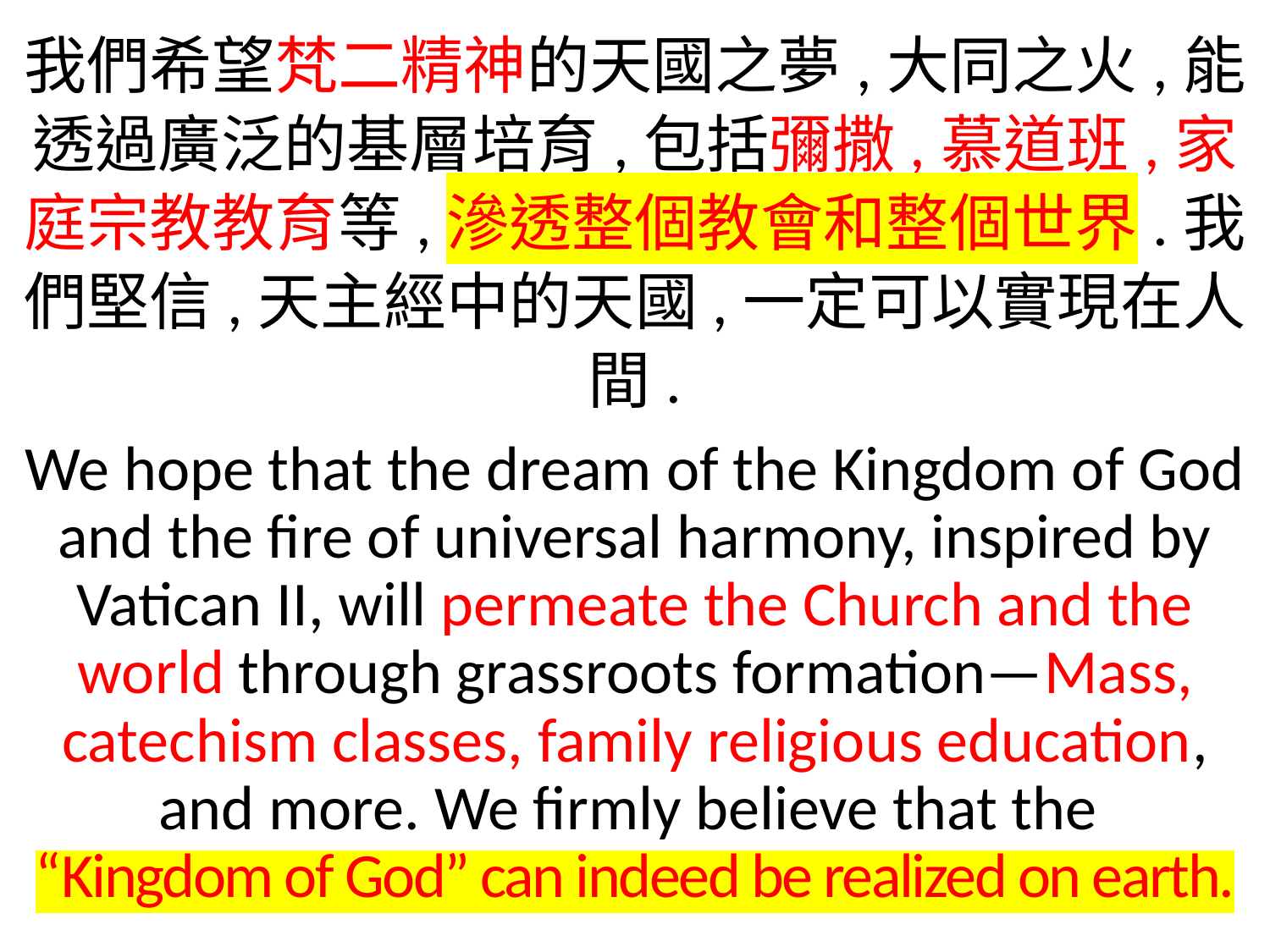

我們希望梵二精神的天國之夢,大同之火,能透過廣泛的基層培育,包括彌撒,慕道班,家庭宗教教育等,滲透整個教會和整個世界.我們堅信,天主經中的天國,一定可以實現在人間.
We hope that the dream of the Kingdom of God and the fire of universal harmony, inspired by Vatican II, will permeate the Church and the world through grassroots formation—Mass, catechism classes, family religious education, and more. We firmly believe that the
“Kingdom of God” can indeed be realized on earth.